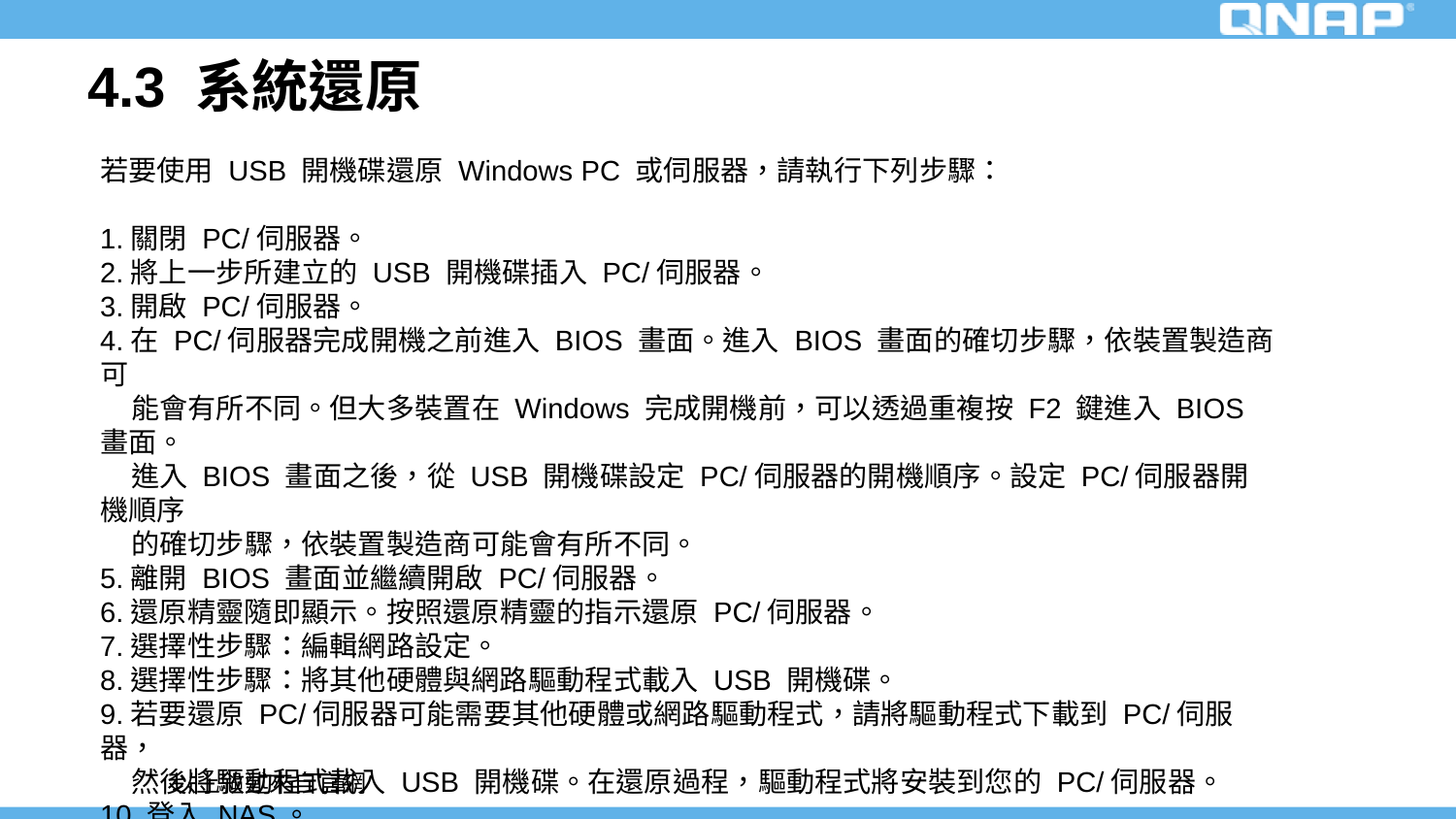

# 4.3 系統還原
若要使用 USB 開機碟還原 Windows PC 或伺服器，請執行下列步驟：

1.關閉 PC/伺服器。
2.將上一步所建立的 USB 開機碟插入 PC/伺服器。
3.開啟 PC/伺服器。
4.在 PC/伺服器完成開機之前進入 BIOS 畫面。進入 BIOS 畫面的確切步驟，依裝置製造商可
   能會有所不同。但大多裝置在 Windows 完成開機前，可以透過重複按 F2 鍵進入 BIOS 畫面。
   進入 BIOS 畫面之後，從 USB 開機碟設定 PC/伺服器的開機順序。設定 PC/伺服器開機順序
   的確切步驟，依裝置製造商可能會有所不同。
5.離開 BIOS 畫面並繼續開啟 PC/伺服器。
6.還原精靈隨即顯示。按照還原精靈的指示還原 PC/伺服器。
7.選擇性步驟：編輯網路設定。
8.選擇性步驟：將其他硬體與網路驅動程式載入 USB 開機碟。
9.若要還原 PC/伺服器可能需要其他硬體或網路驅動程式，請將驅動程式下載到 PC/伺服器，
   然後將驅動程式載入 USB 開機碟。在還原過程，驅動程式將安裝到您的 PC/伺服器。
10.登入 NAS。
以上敘述來自官網